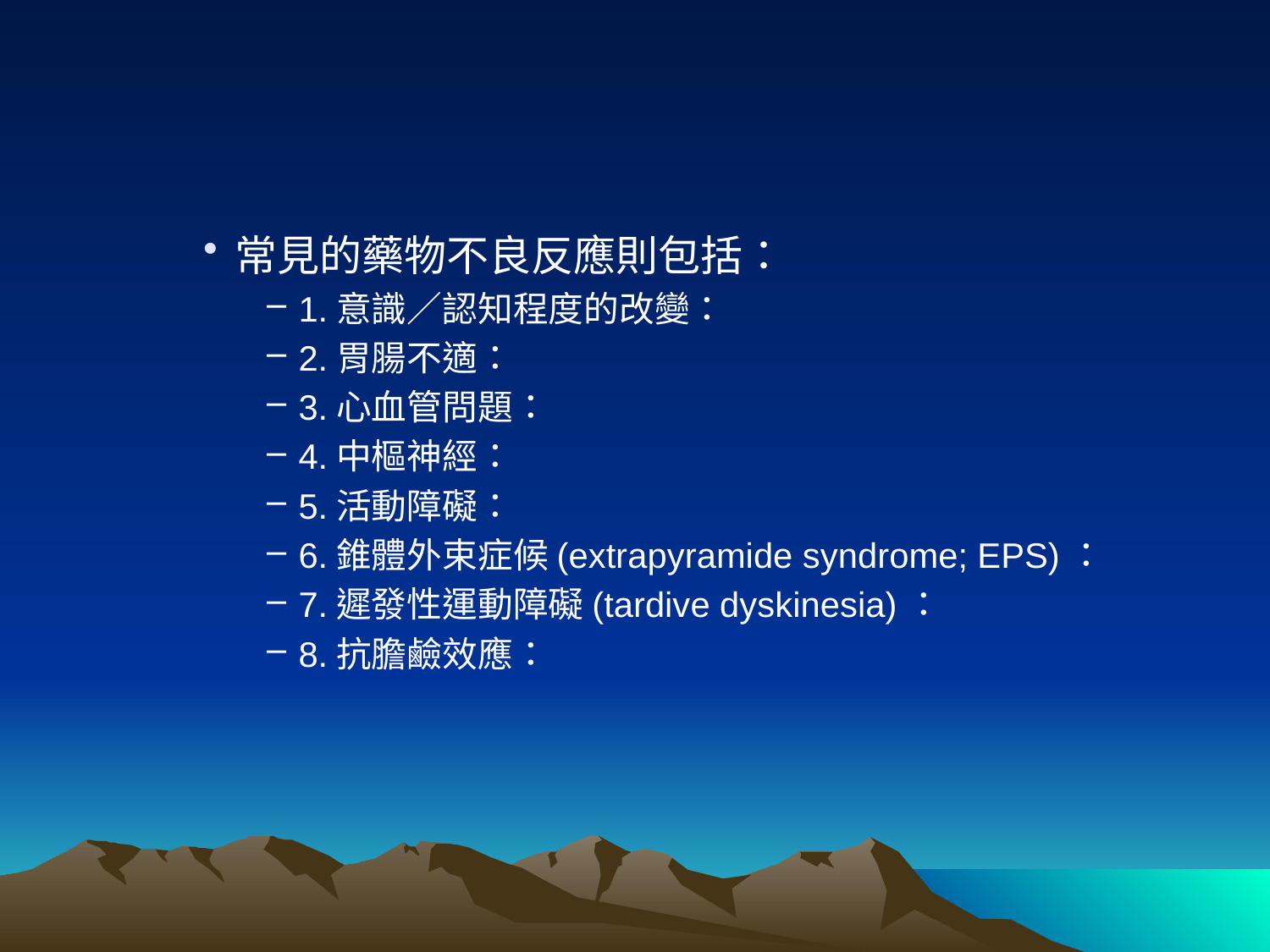

#
常見的藥物不良反應則包括：
1.意識／認知程度的改變：
2.胃腸不適：
3.心血管問題：
4.中樞神經：
5.活動障礙：
6.錐體外束症候(extrapyramide syndrome; EPS)：
7.遲發性運動障礙(tardive dyskinesia)：
8.抗膽鹼效應：